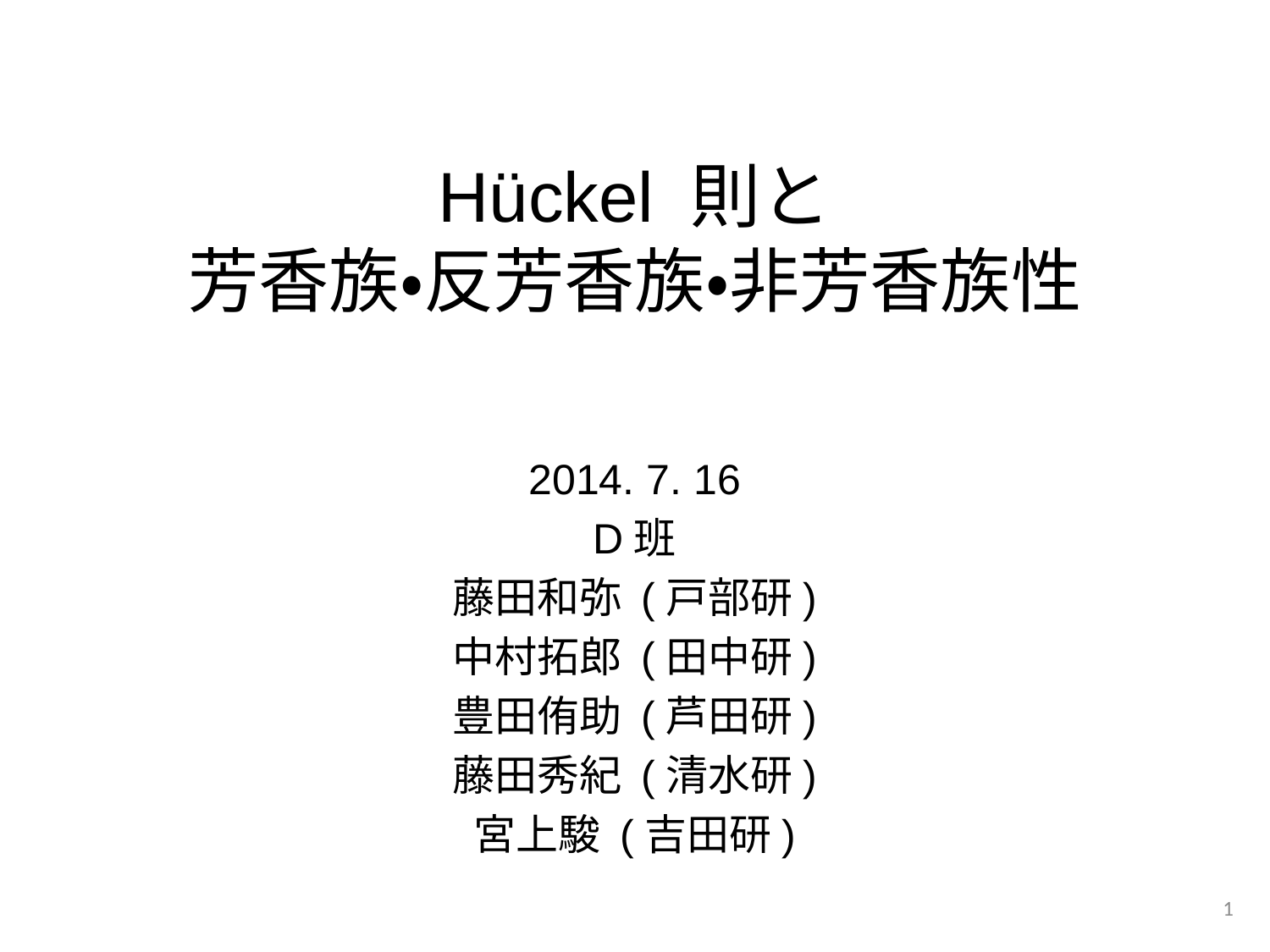

# Hückel 則と 芳香族・反芳香族・非芳香族性
2014. 7. 16
D班
藤田和弥 (戸部研)
中村拓郎 (田中研)
豊田侑助 (芦田研)
藤田秀紀 (清水研)
宮上駿 (吉田研)

1